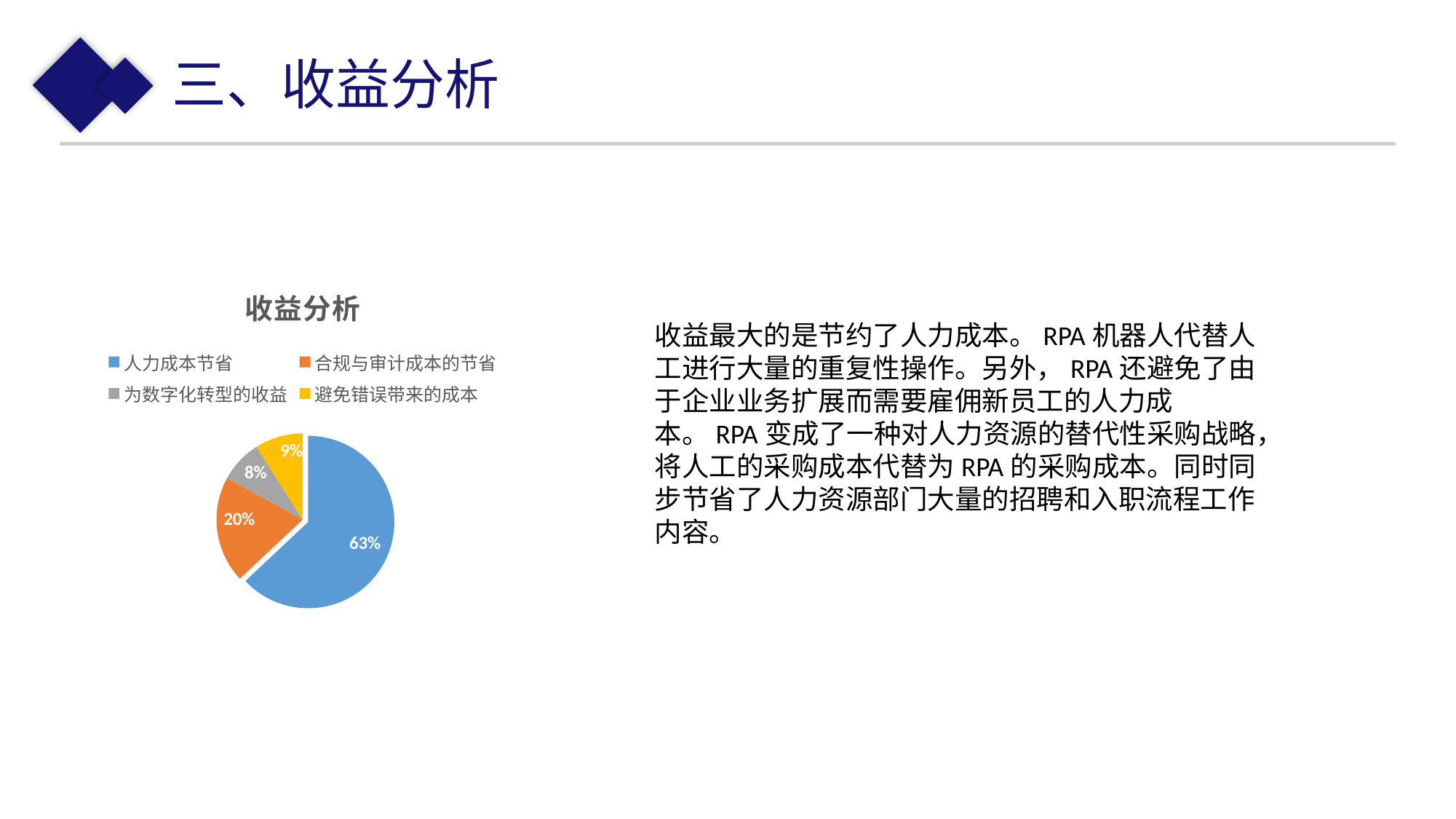

三、收益分析

### Chart:

| Category | 收益分析 |
|---|---|
| 人力成本节省 | 0.63 |
| 合规与审计成本的节省 | 0.2 |
| 为数字化转型的收益 | 0.08 |
| 避免错误带来的成本 | 0.09 |
收益最大的是节约了人力成本。RPA机器人代替人工进行大量的重复性操作。另外，RPA还避免了由于企业业务扩展而需要雇佣新员工的人力成本。RPA变成了一种对人力资源的替代性采购战略，将人工的采购成本代替为RPA的采购成本。同时同步节省了人力资源部门大量的招聘和入职流程工作内容。